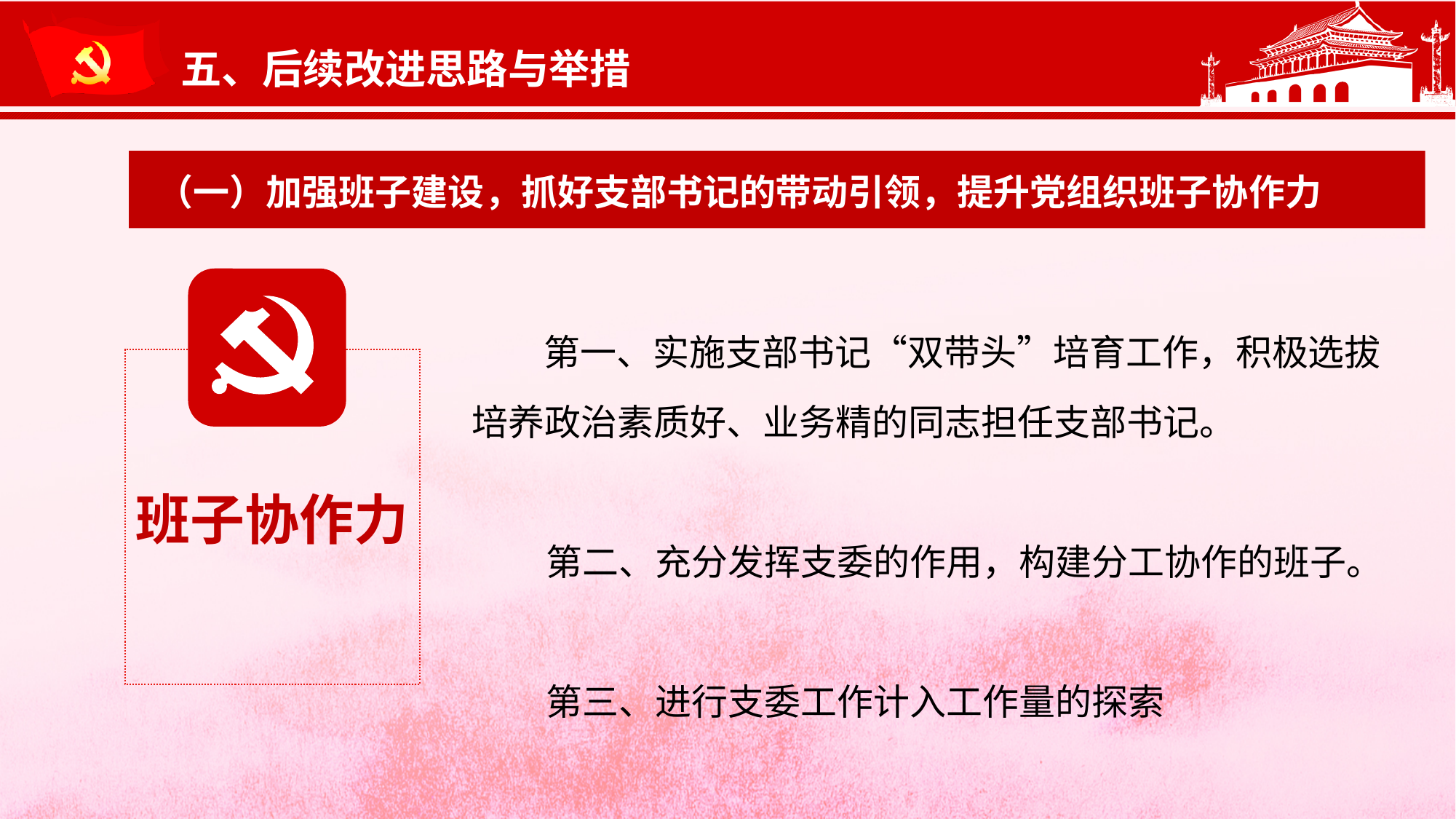

五、后续改进思路与举措
（一）加强班子建设，抓好支部书记的带动引领，提升党组织班子协作力

         第一、实施支部书记“双带头”培育工作，积极选拔培养政治素质好、业务精的同志担任支部书记。

        第二、充分发挥支委的作用，构建分工协作的班子。

        第三、进行支委工作计入工作量的探索

班子协作力